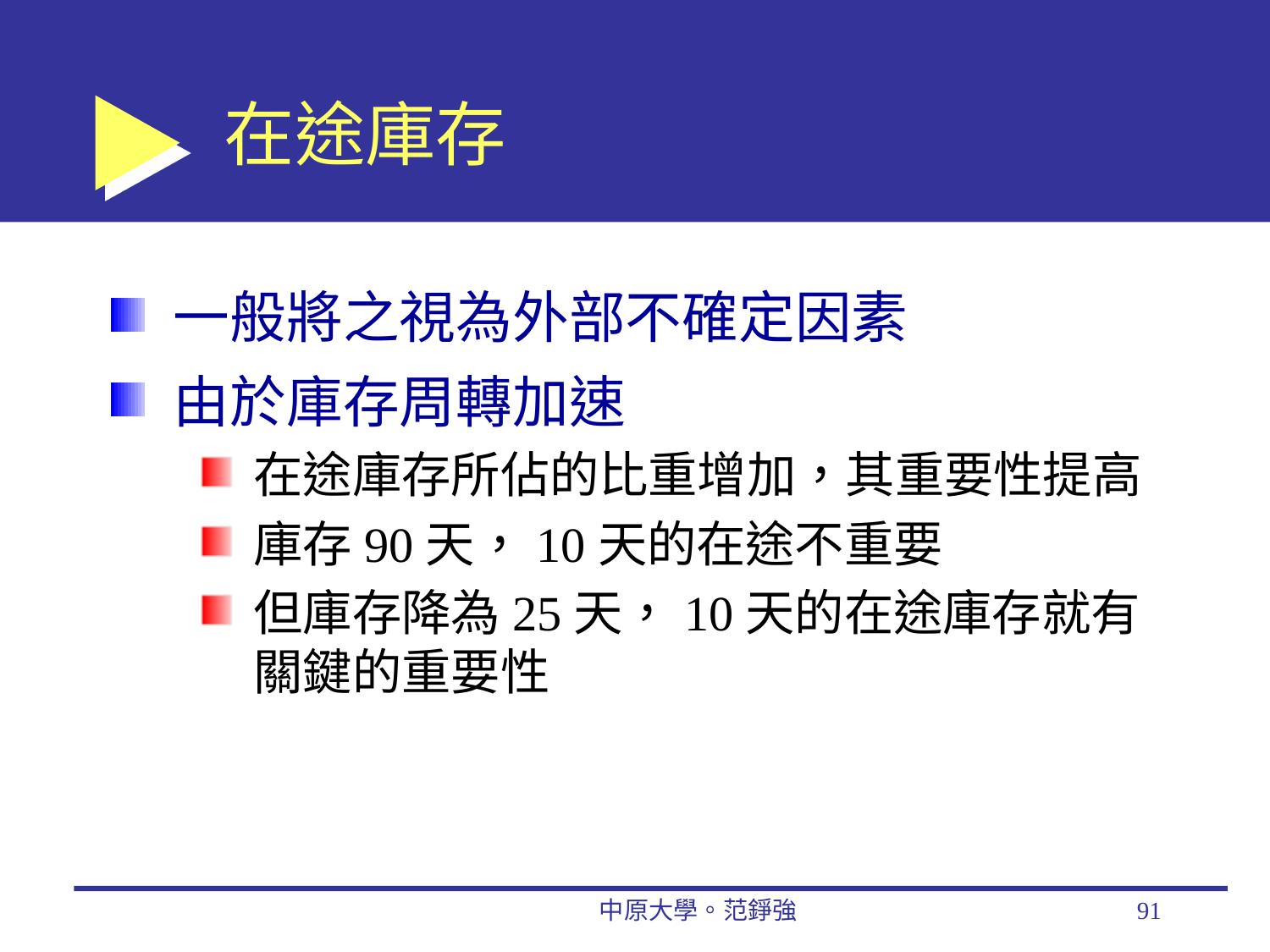

# 在途庫存
一般將之視為外部不確定因素
由於庫存周轉加速
在途庫存所佔的比重增加，其重要性提高
庫存90天，10天的在途不重要
但庫存降為25天，10天的在途庫存就有關鍵的重要性
中原大學。范錚強
91